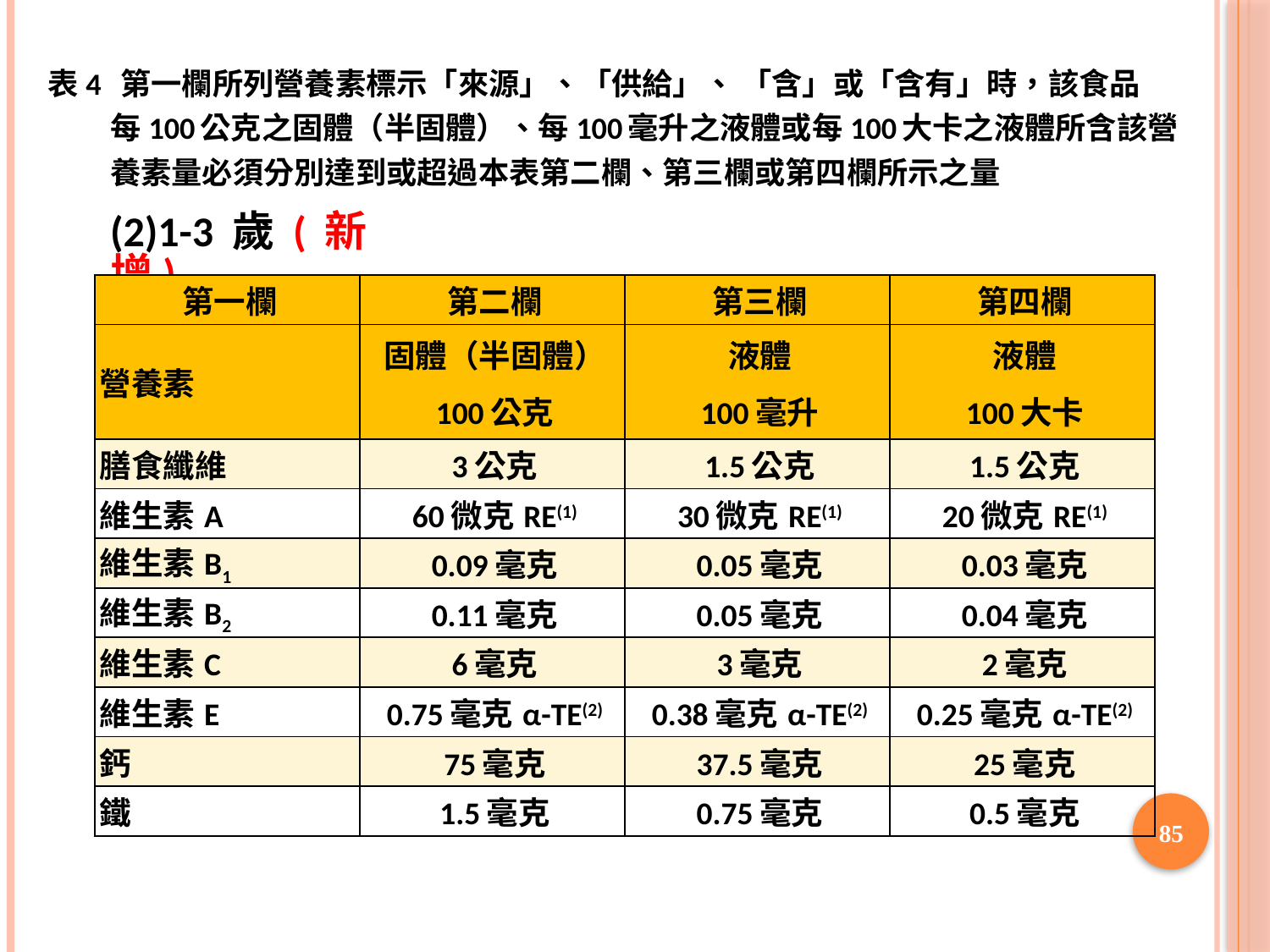

表4  第一欄所列營養素標示「來源」、「供給」、 「含」或「含有」時，該食品
         每100公克之固體（半固體）、每100毫升之液體或每100大卡之液體所含該營
         養素量必須分別達到或超過本表第二欄、第三欄或第四欄所示之量
(2)1-3歲(新增)
| 第一欄 | 第二欄 | 第三欄 | 第四欄 |
| --- | --- | --- | --- |
| 營養素 | 固體（半固體） 100公克 | 液體 100毫升 | 液體 100大卡 |
| 膳食纖維 | 3公克 | 1.5公克 | 1.5公克 |
| 維生素A | 60微克RE(1) | 30微克RE(1) | 20微克RE(1) |
| 維生素B1 | 0.09毫克 | 0.05毫克 | 0.03毫克 |
| 維生素B2 | 0.11毫克 | 0.05毫克 | 0.04毫克 |
| 維生素C | 6毫克 | 3毫克 | 2毫克 |
| 維生素E | 0.75毫克α-TE(2) | 0.38毫克α-TE(2) | 0.25毫克α-TE(2) |
| 鈣 | 75毫克 | 37.5毫克 | 25毫克 |
| 鐵 | 1.5毫克 | 0.75毫克 | 0.5毫克 |
85